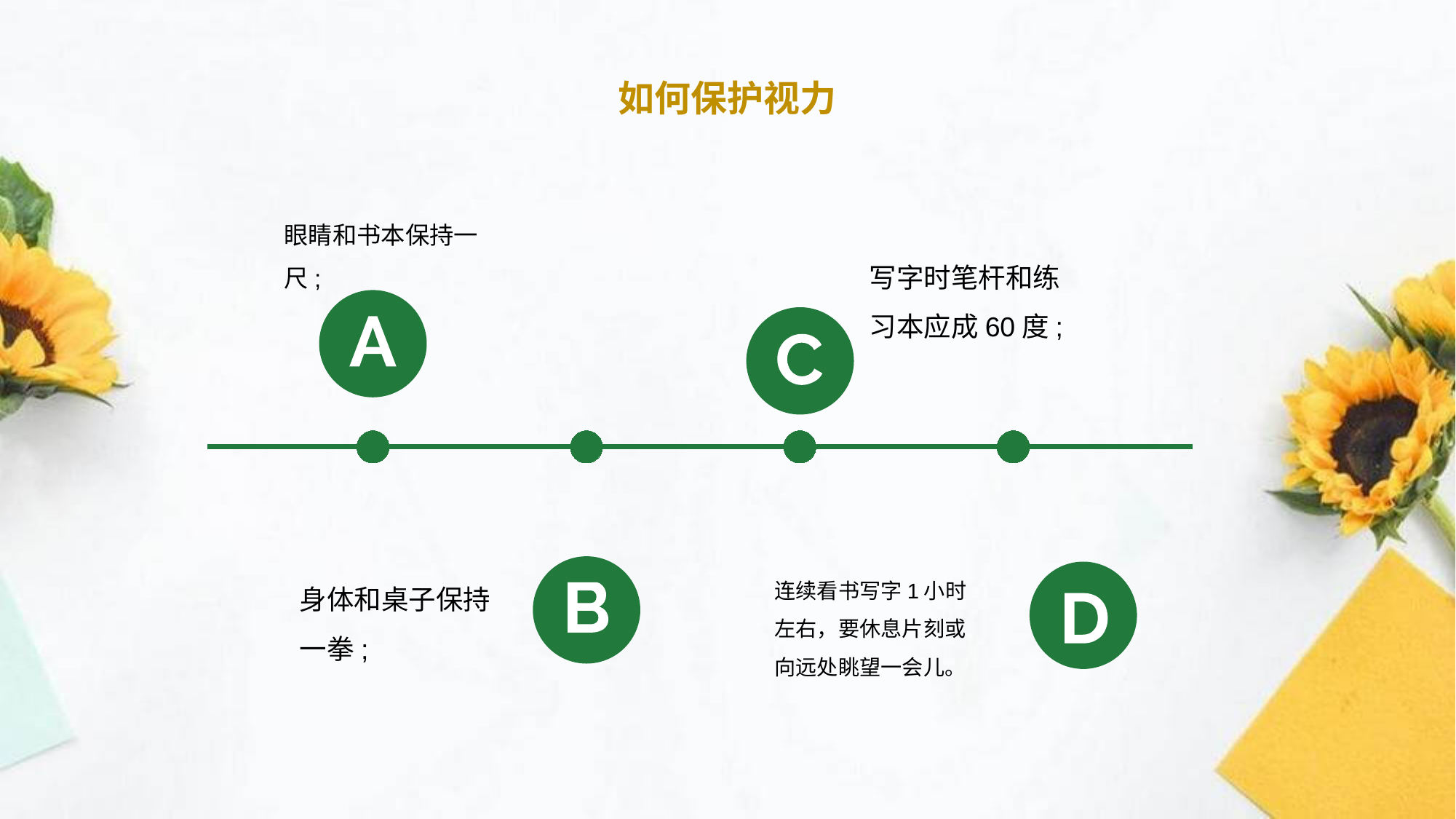

如何保护视力

眼睛和书本保持一尺;
写字时笔杆和练习本应成60度;

连续看书写字1小时左右，要休息片刻或向远处眺望一会儿。
身体和桌子保持一拳;